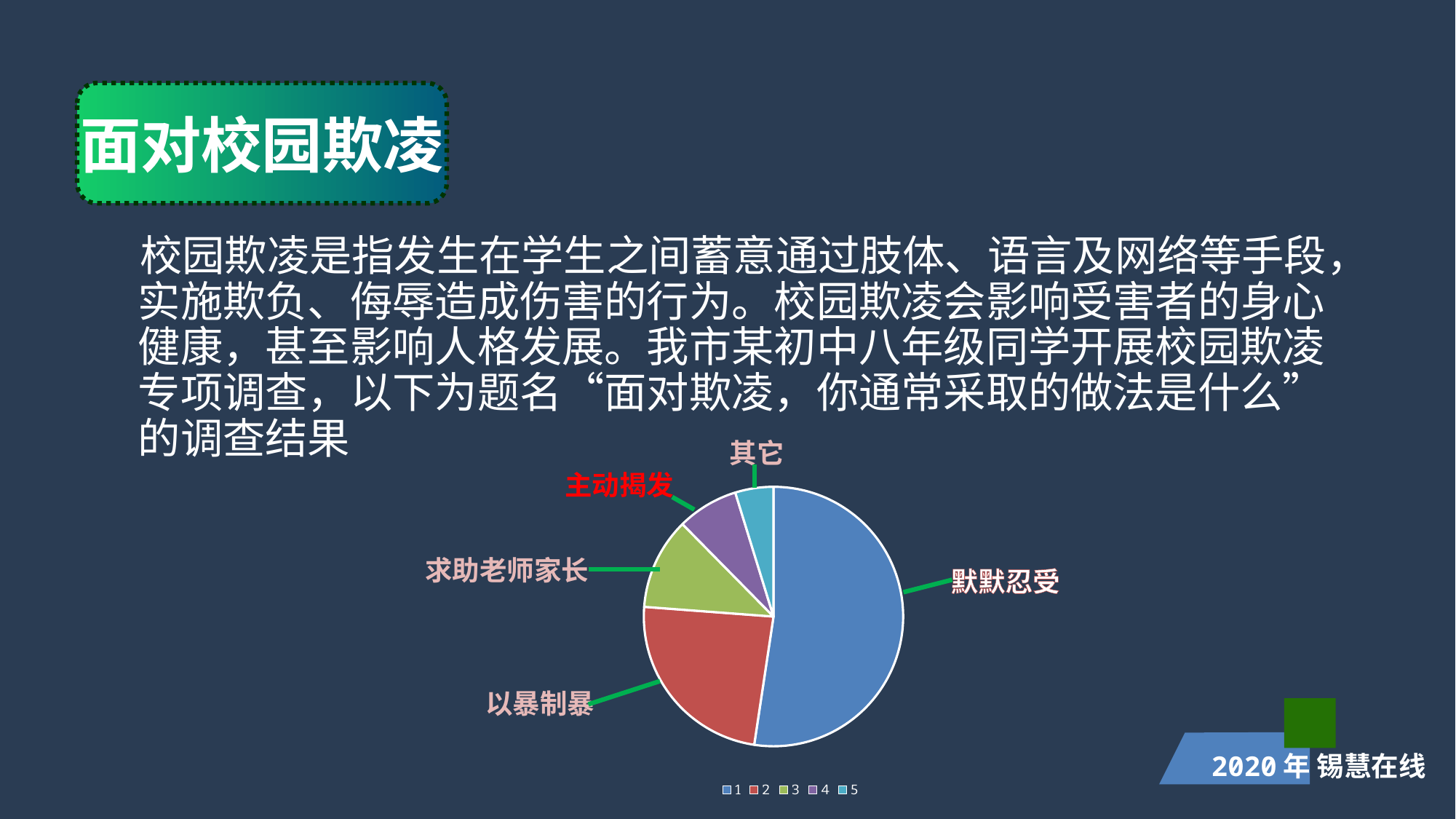

面对校园欺凌
  校园欺凌是指发生在学生之间蓄意通过肢体、语言及网络等手段，实施欺负、侮辱造成伤害的行为。校园欺凌会影响受害者的身心健康，甚至影响人格发展。我市某初中八年级同学开展校园欺凌专项调查，以下为题名“面对欺凌，你通常采取的做法是什么”的调查结果

其它
主动揭发

### Chart

| Category |  |
|---|---|
求助老师家长
默默忍受
以暴制暴